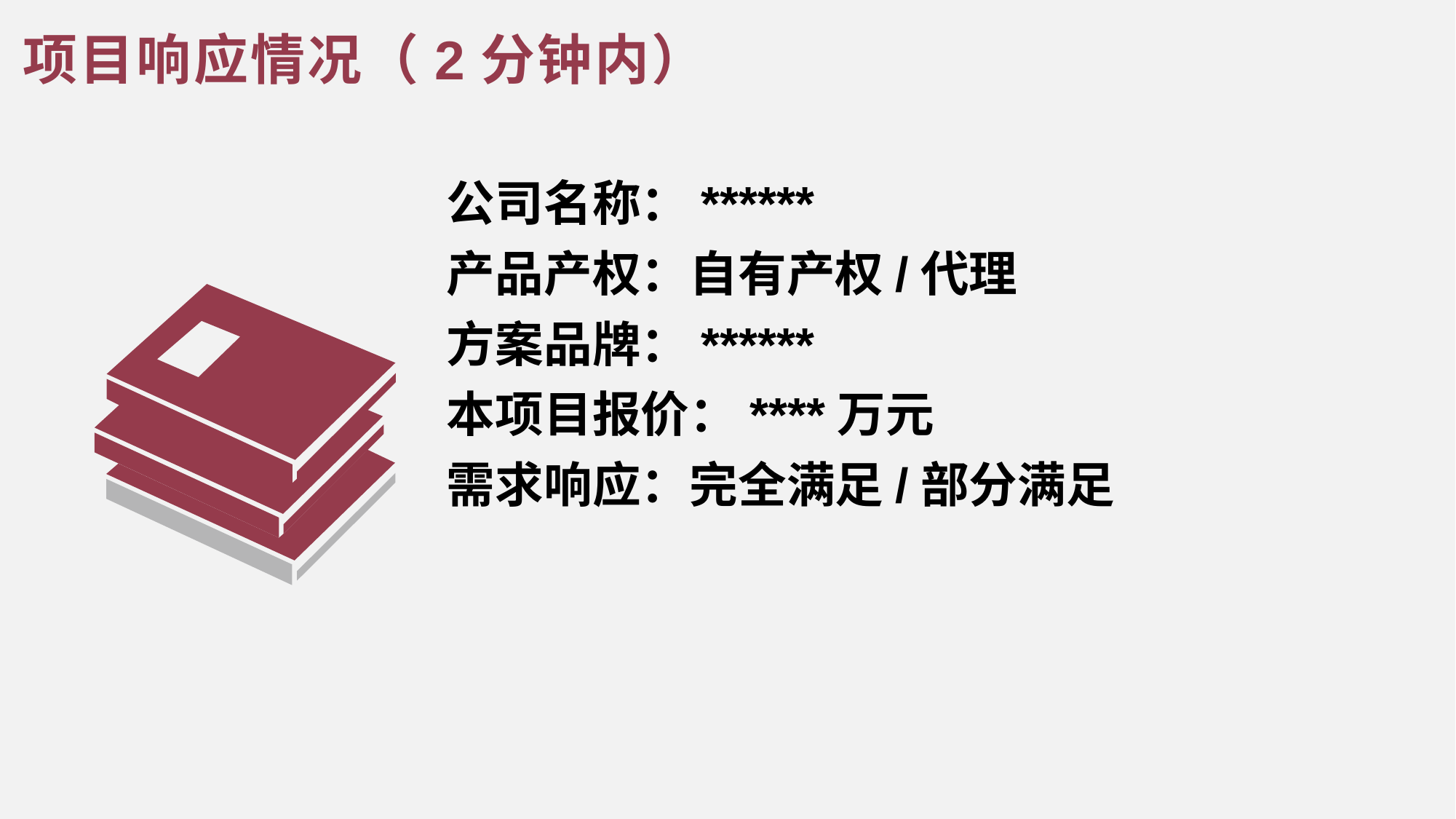

项目响应情况（2分钟内）

公司名称：******
产品产权：自有产权/代理
方案品牌：******
本项目报价：****万元
需求响应：完全满足/部分满足